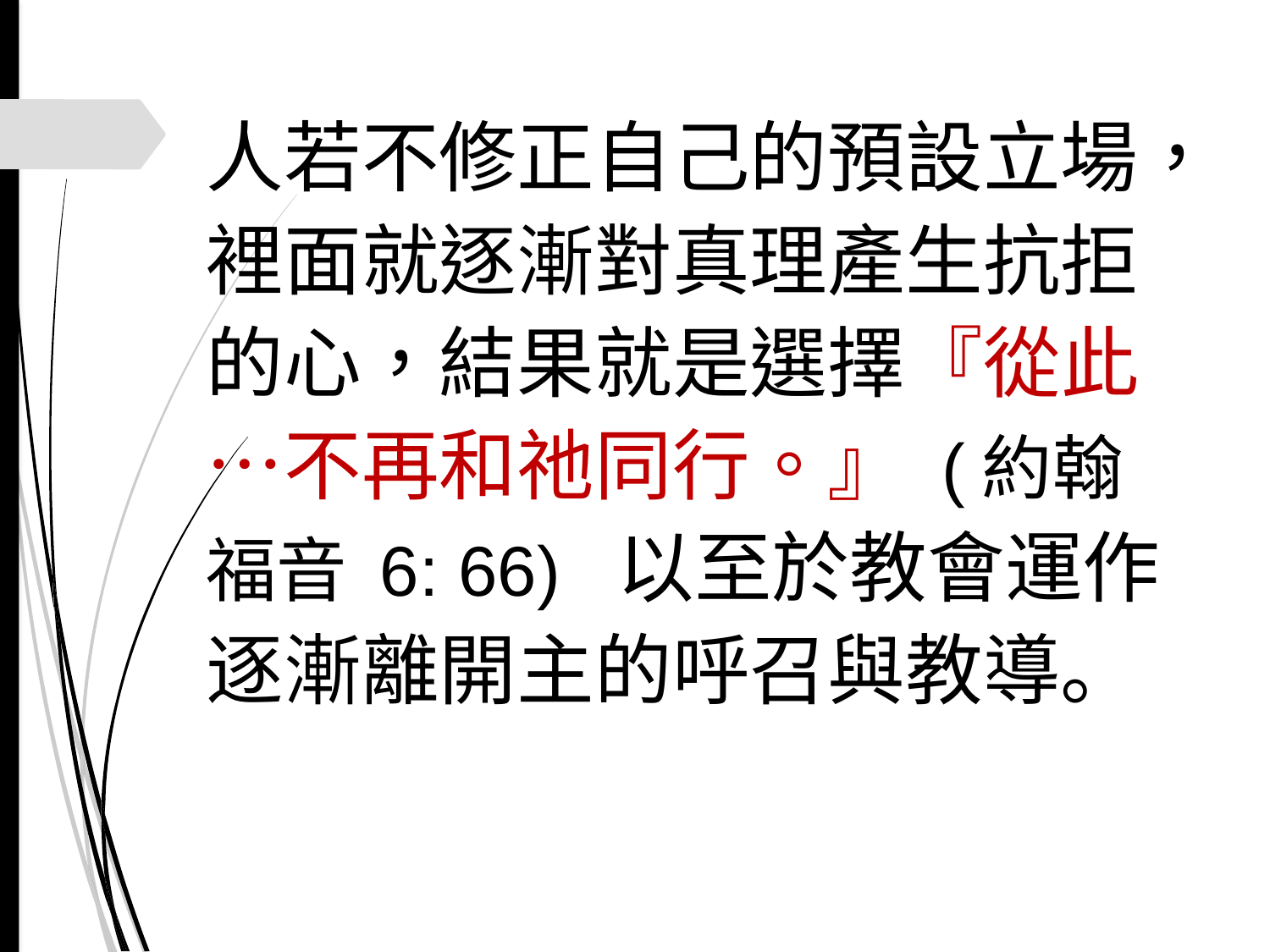

人若不修正自己的預設立場，裡面就逐漸對真理產生抗拒的心，結果就是選擇『從此…不再和祂同行。』 (約翰福音 6: 66)  以至於教會運作逐漸離開主的呼召與教導。